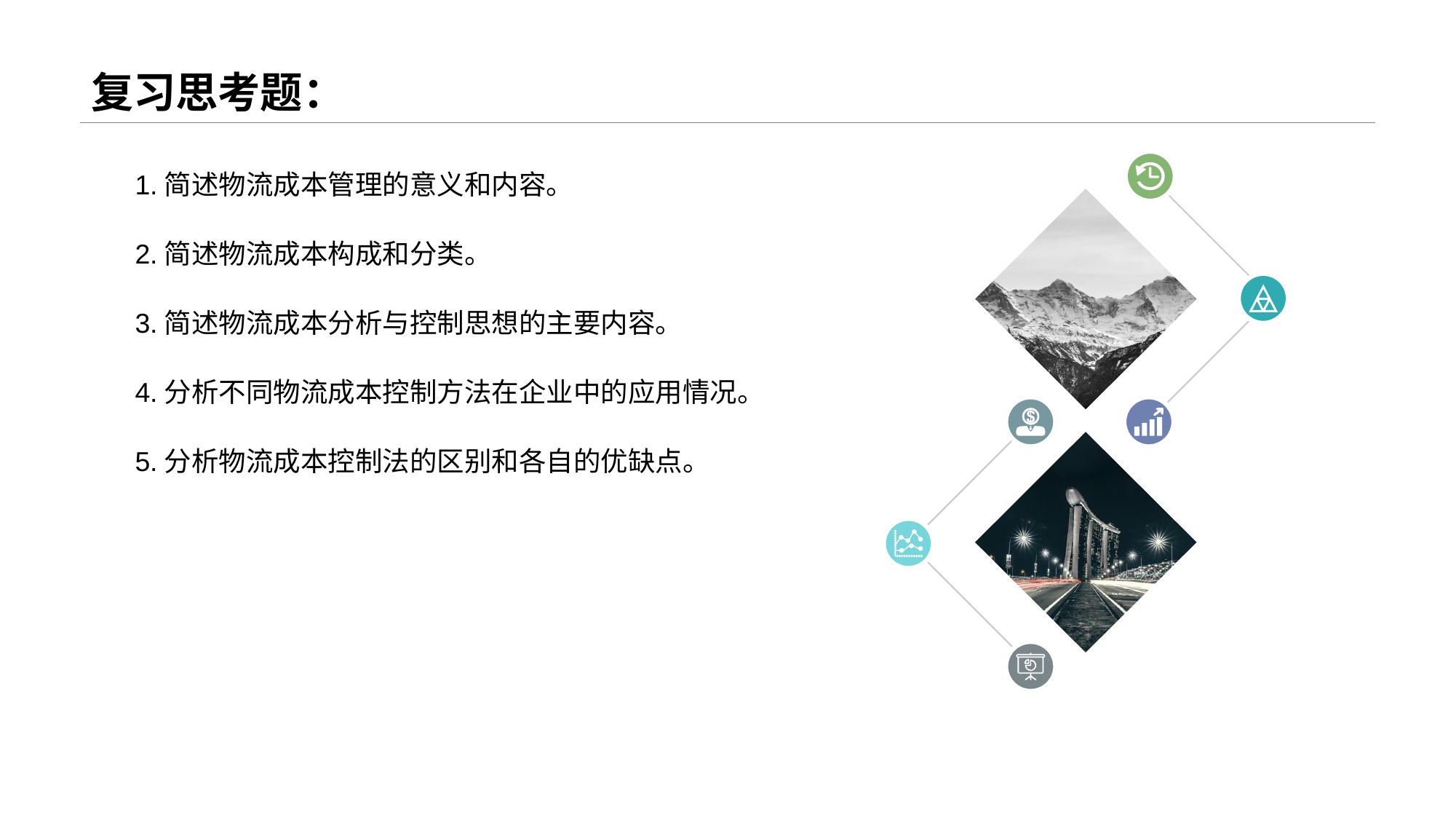

# 复习思考题：

1.简述物流成本管理的意义和内容。
2.简述物流成本构成和分类。
3.简述物流成本分析与控制思想的主要内容。
4.分析不同物流成本控制方法在企业中的应用情况。
5.分析物流成本控制法的区别和各自的优缺点。
12